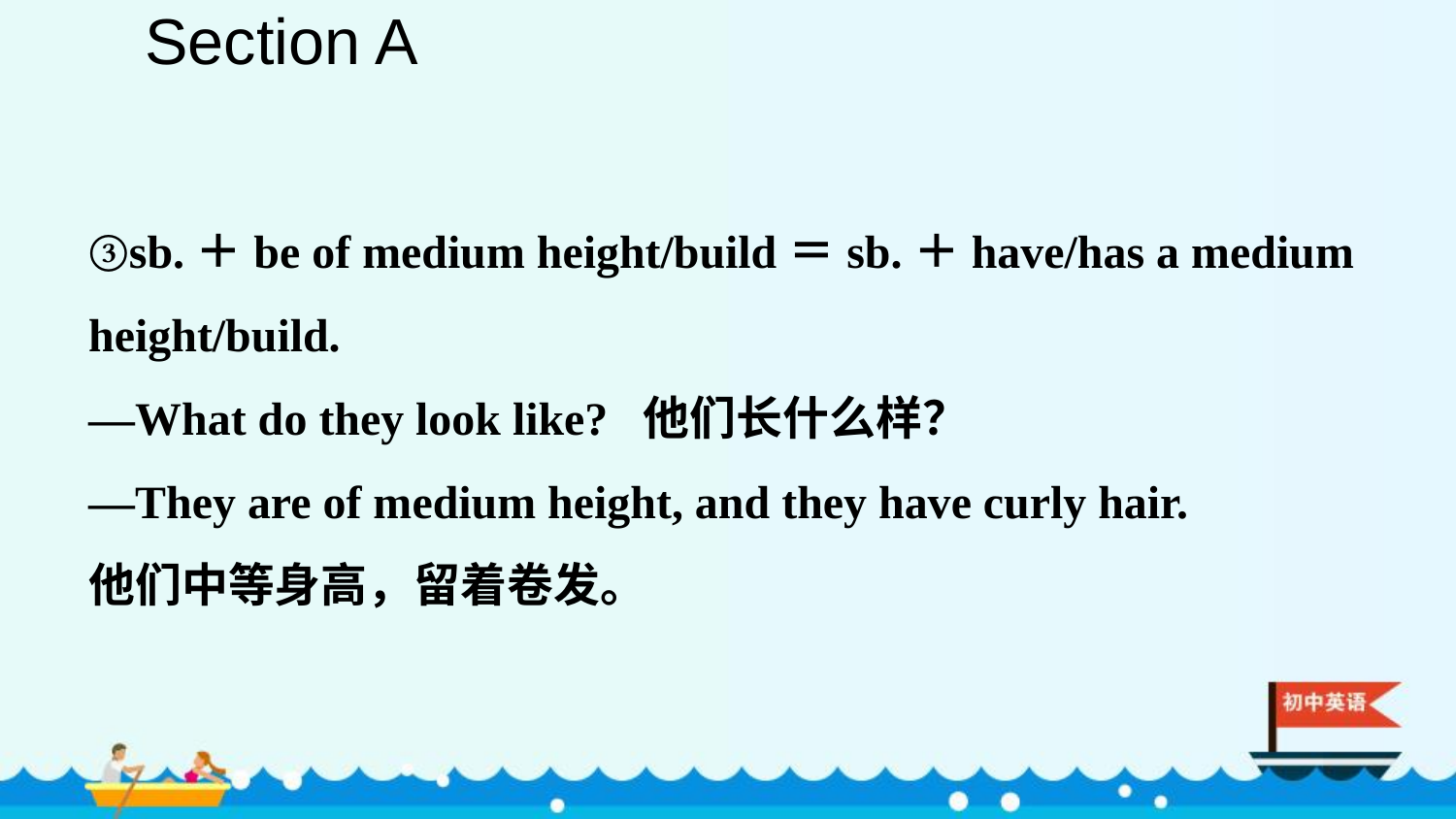

Section A

③sb.＋be of medium height/build＝sb.＋have/has a medium height/build.
—What do they look like?  他们长什么样？
—They are of medium height, and they have curly hair.
他们中等身高，留着卷发。